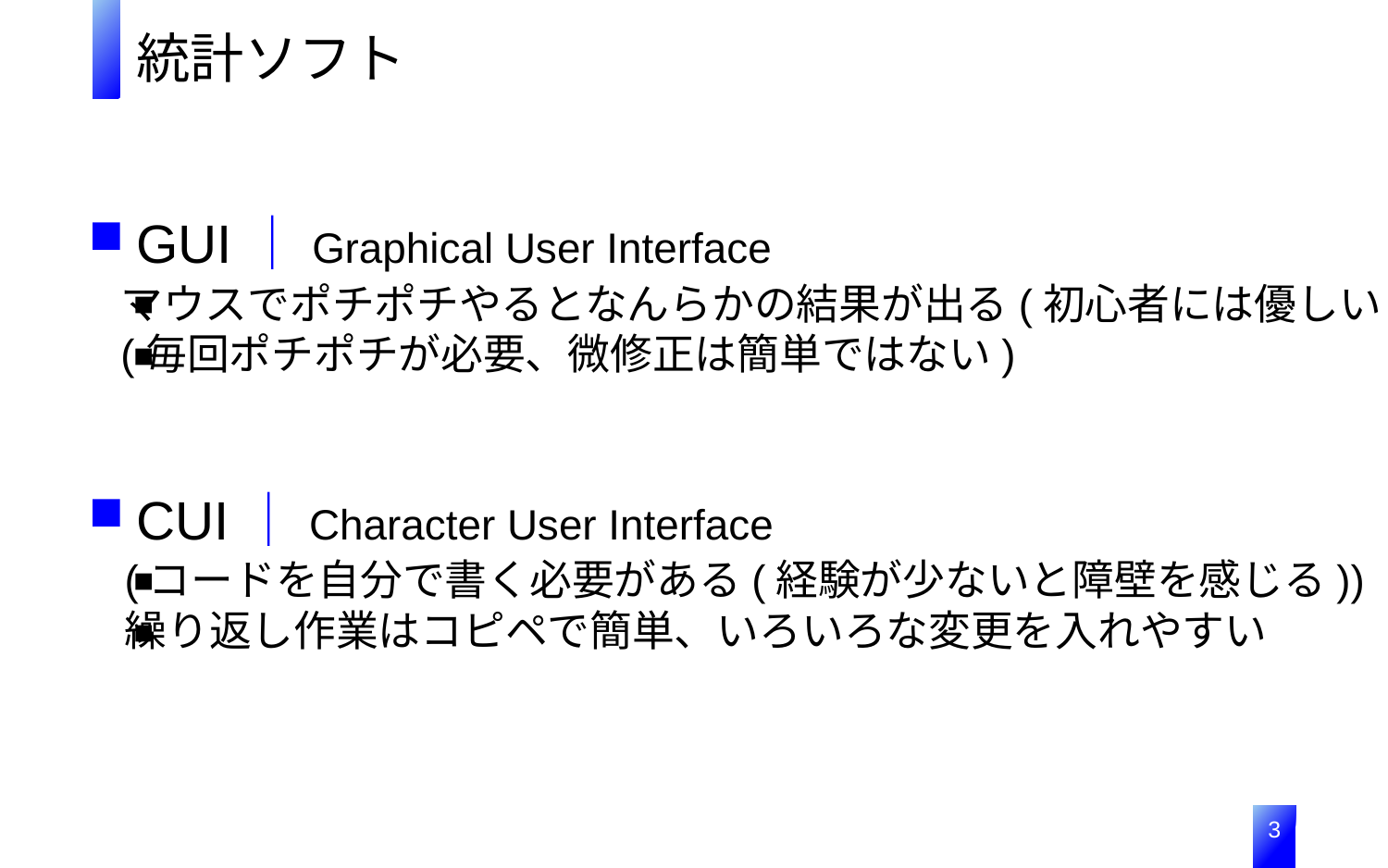

統計ソフト
GUI｜Graphical User Interface

マウスでポチポチやるとなんらかの結果が出る(初心者には優しい)
(毎回ポチポチが必要、微修正は簡単ではない)

CUI｜Character User Interface

(コードを自分で書く必要がある(経験が少ないと障壁を感じる))
繰り返し作業はコピペで簡単、いろいろな変更を入れやすい